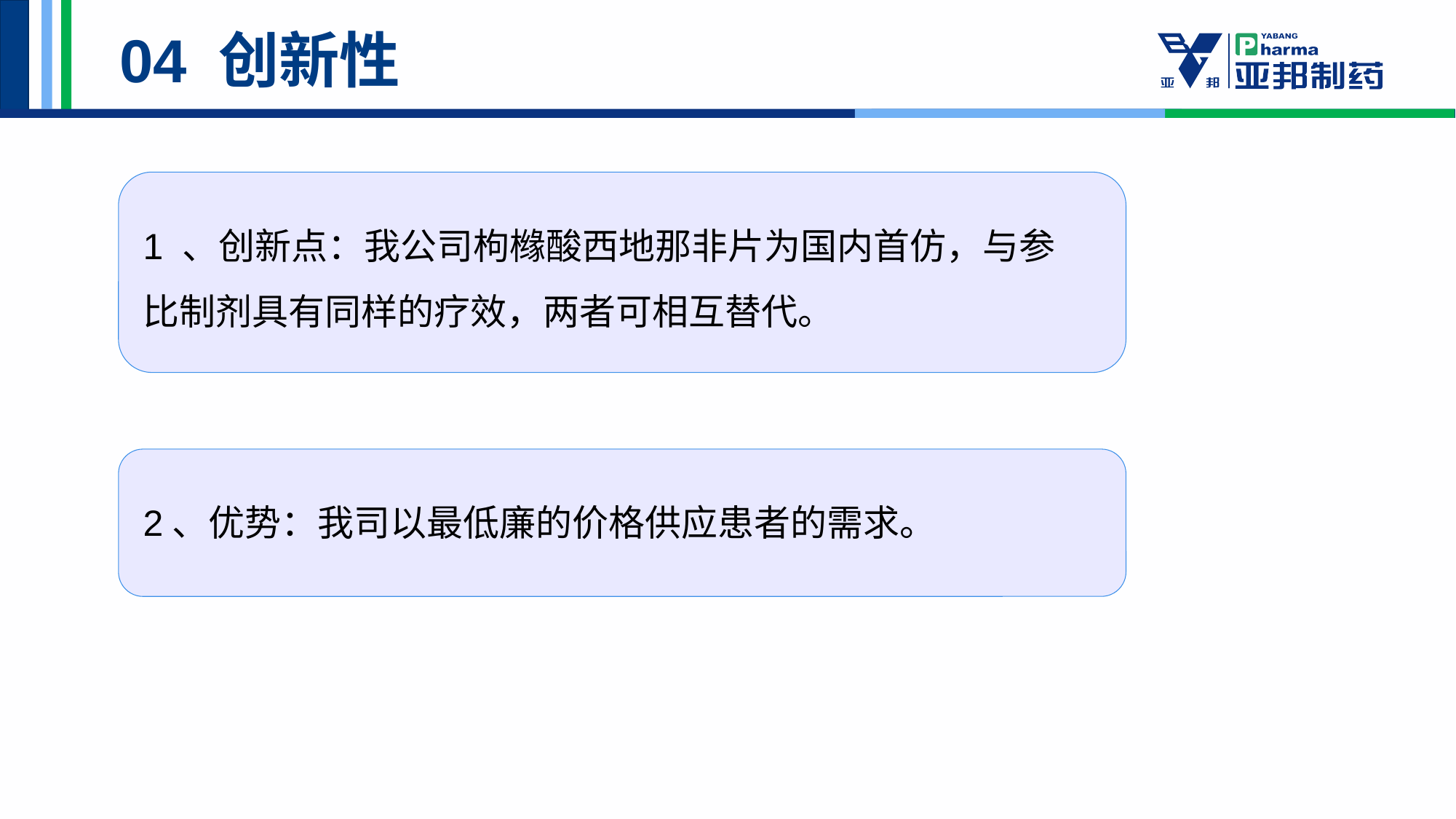

# 04 创新性

1 、创新点：我公司枸橼酸西地那非片为国内首仿，与参比制剂具有同样的疗效，两者可相互替代。

2、优势：我司以最低廉的价格供应患者的需求。